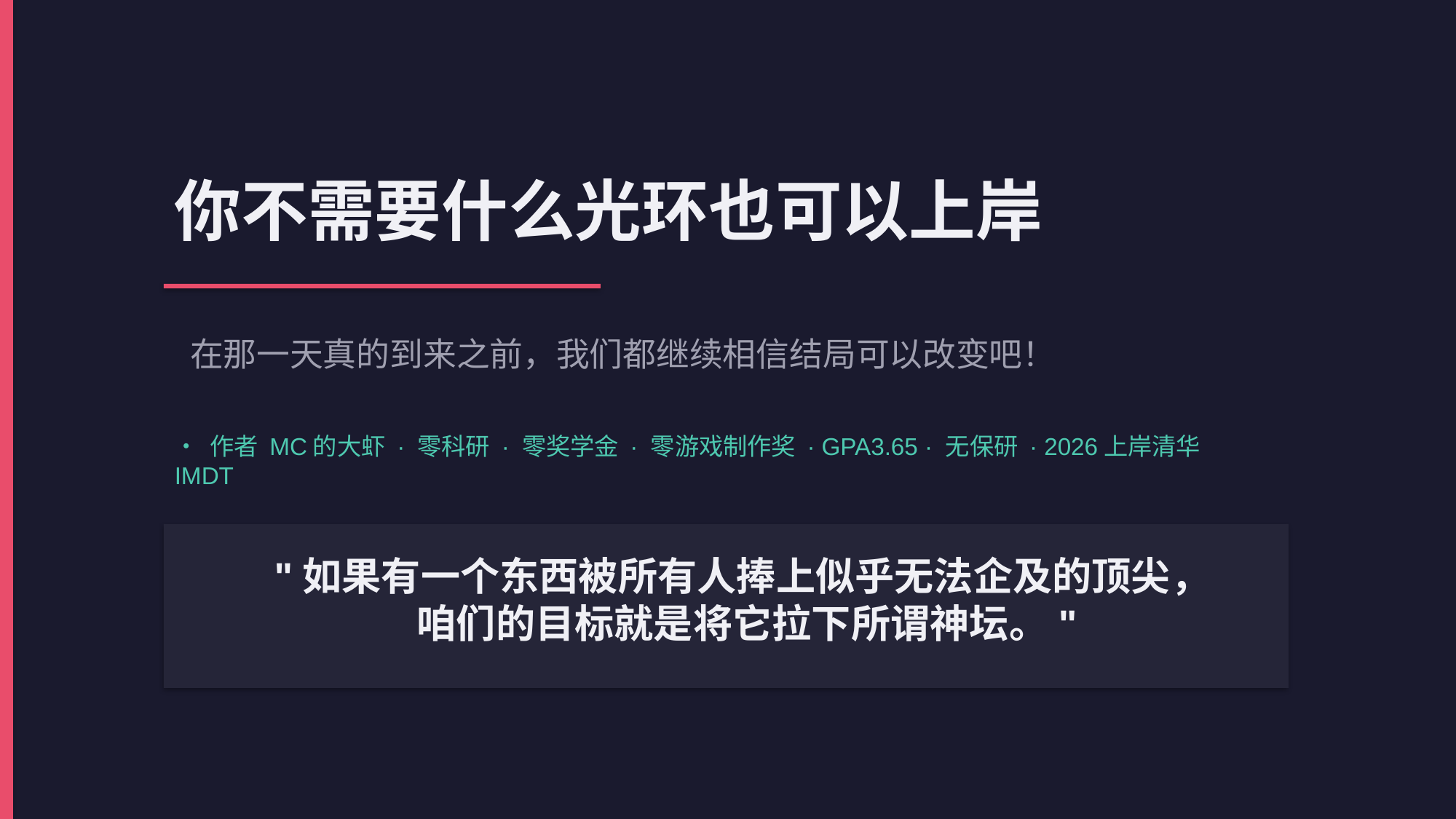

你不需要什么光环也可以上岸

 在那一天真的到来之前，我们都继续相信结局可以改变吧！
• 作者 MC的大虾 · 零科研 · 零奖学金 · 零游戏制作奖 · GPA3.65 · 无保研 · 2026上岸清华IMDT

"如果有一个东西被所有人捧上似乎无法企及的顶尖，
 咱们的目标就是将它拉下所谓神坛。"